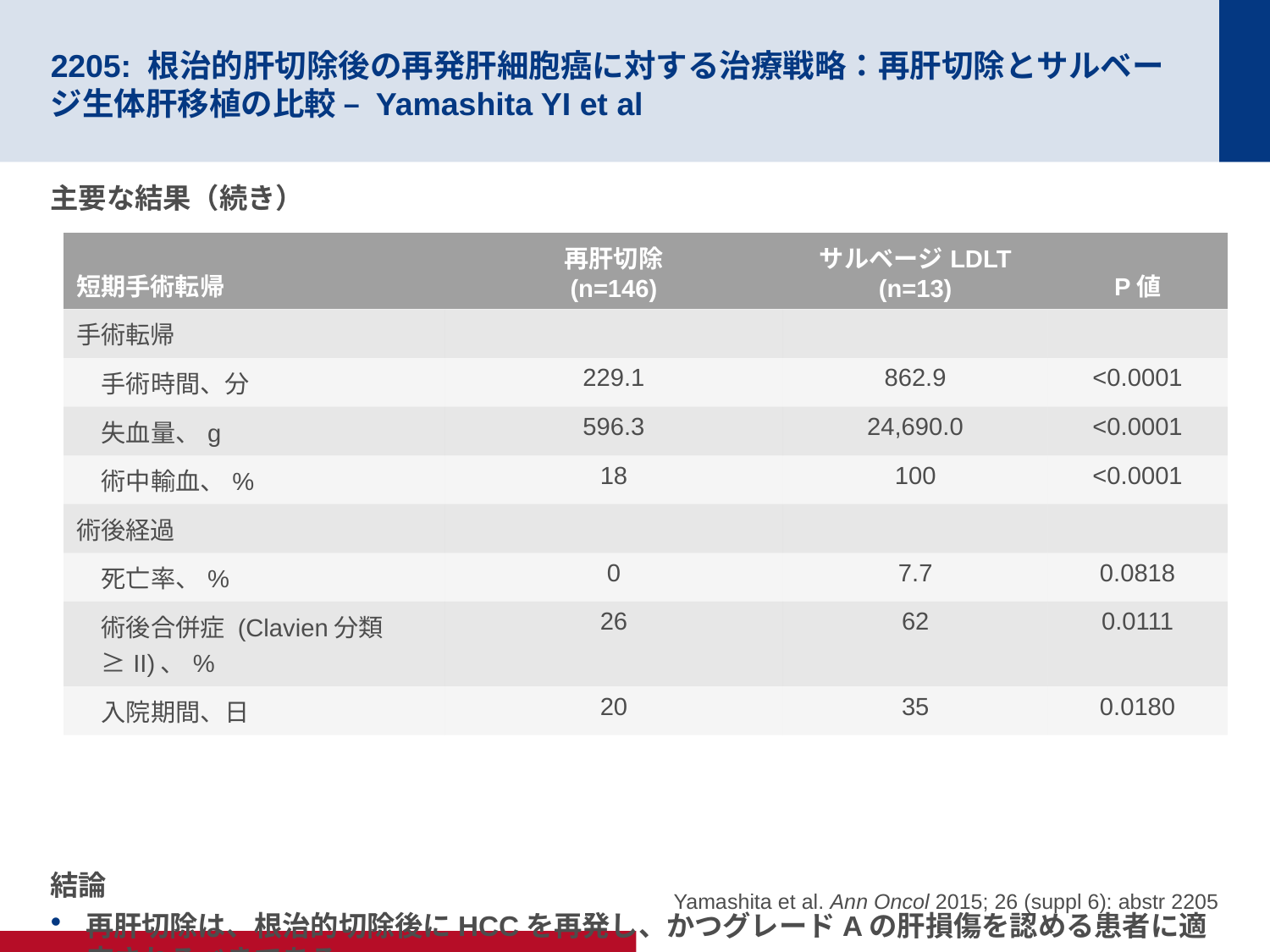

# 2205: 根治的肝切除後の再発肝細胞癌に対する治療戦略：再肝切除とサルベージ生体肝移植の比較 – Yamashita YI et al
主要な結果（続き）

結論
再肝切除は、根治的切除後にHCCを再発し、かつグレードAの肝損傷を認める患者に適応されるべきである
再肝切除後にグレードBの肝損傷を認める患者の予後は不良であるため、これらの患者においては、サルベージLDLTが有力な治療選択肢となりうる
| 短期手術転帰 | 再肝切除 (n=146) | サルベージLDLT (n=13) | P値 |
| --- | --- | --- | --- |
| 手術転帰 |  |  |  |
| 手術時間、分 | 229.1 | 862.9 | <0.0001 |
| 失血量、g | 596.3 | 24,690.0 | <0.0001 |
| 術中輸血、% | 18 | 100 | <0.0001 |
| 術後経過 |  |  |  |
| 死亡率、% | 0 | 7.7 | 0.0818 |
| 術後合併症 (Clavien分類 ≥II)、% | 26 | 62 | 0.0111 |
| 入院期間、日 | 20 | 35 | 0.0180 |
Yamashita et al. Ann Oncol 2015; 26 (suppl 6): abstr 2205